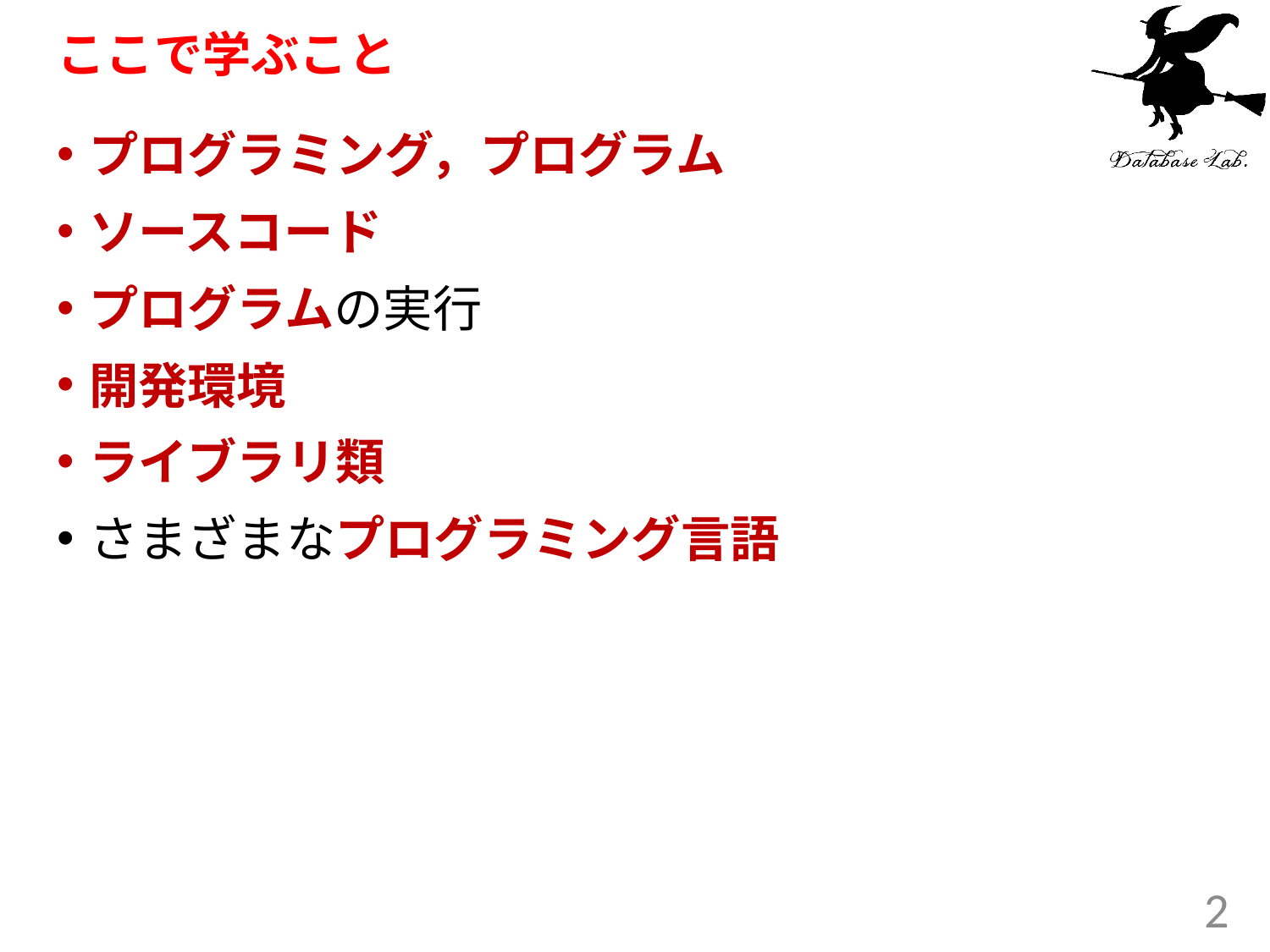

# ここで学ぶこと
プログラミング，プログラム
ソースコード
プログラムの実行
開発環境
ライブラリ類
さまざまなプログラミング言語
2